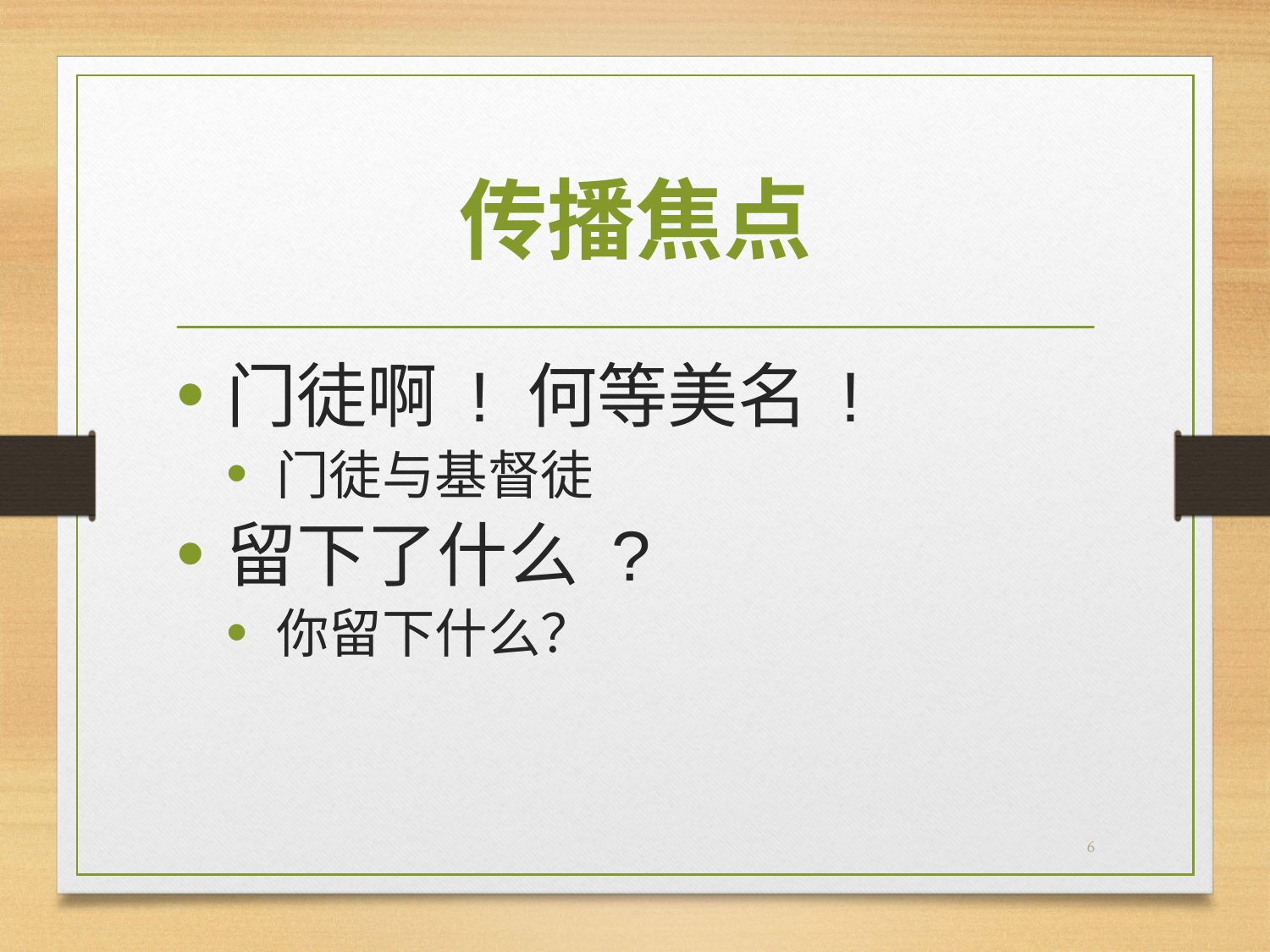

# 传播焦点
门徒啊 ! 何等美名 !
门徒与基督徒
留下了什么 ?
你留下什么？

6